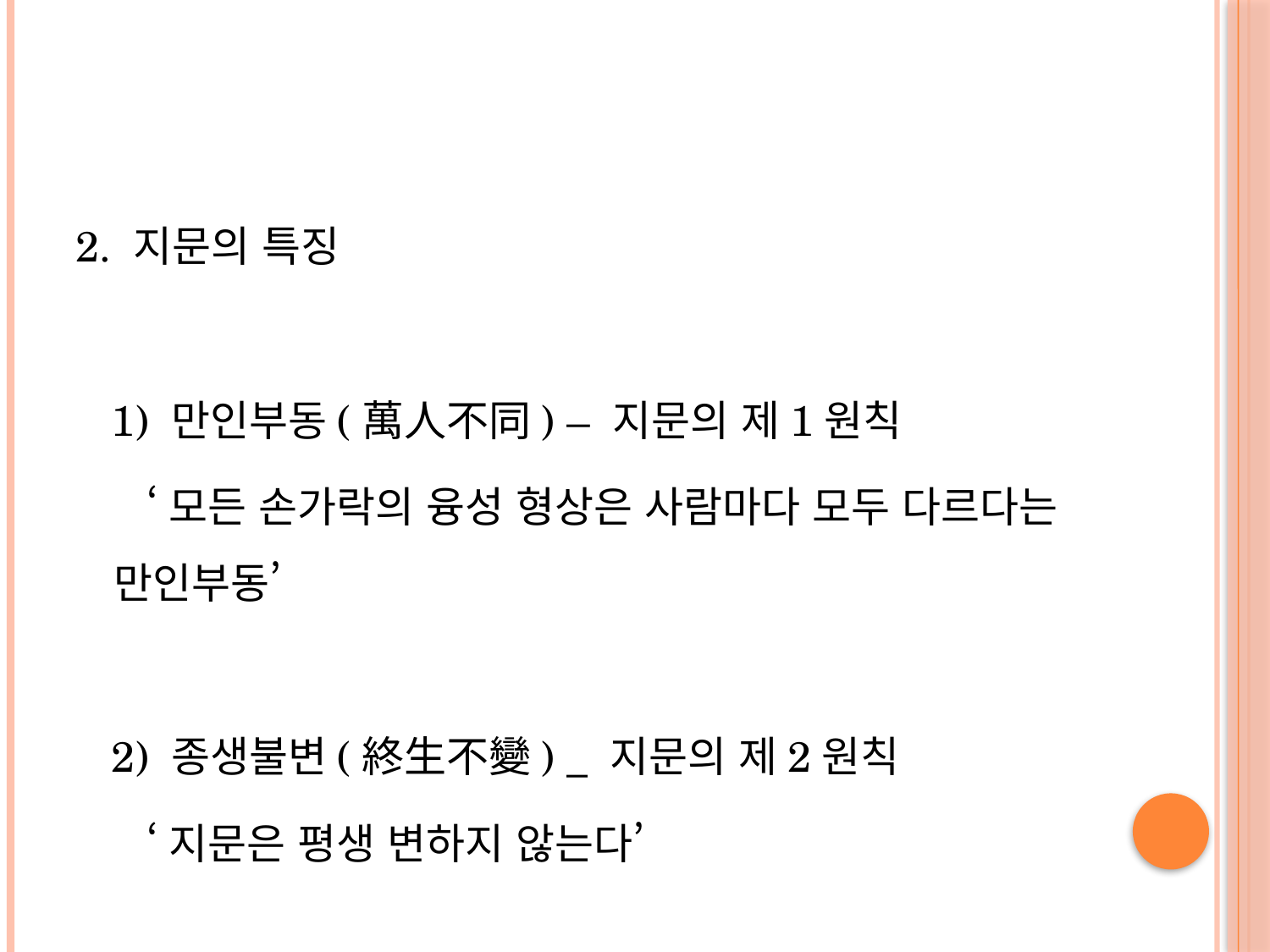

#
2. 지문의 특징

   1) 만인부동(萬人不同) – 지문의 제1원칙
      ‘모든 손가락의 융성 형상은 사람마다 모두 다르다는 만인부동’

   2) 종생불변(終生不變) _ 지문의 제2원칙
      ‘지문은 평생 변하지 않는다’